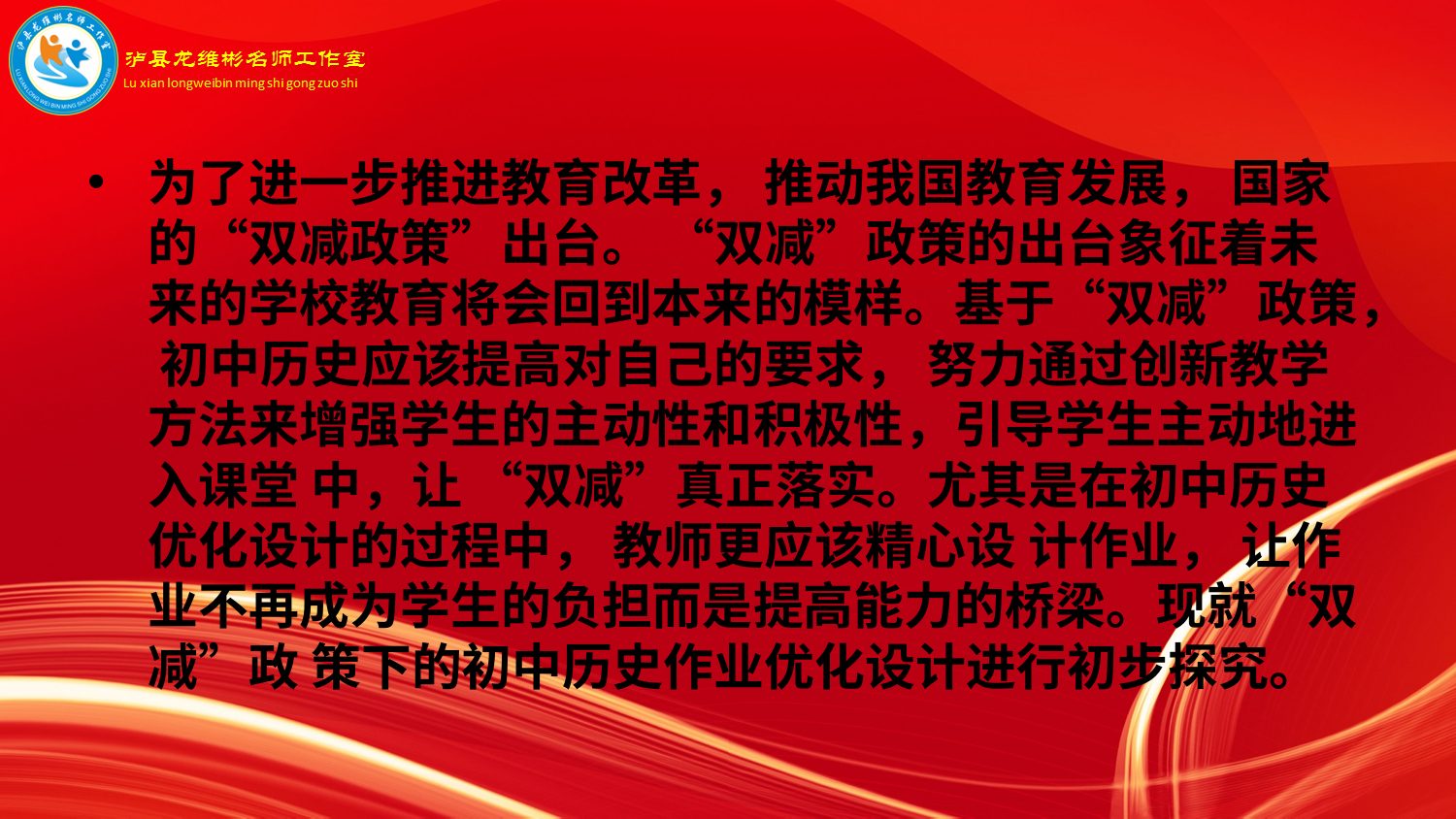

为了进一步推进教育改革， 推动我国教育发展， 国家的“双减政策”出台。 “双减”政策的出台象征着未来的学校教育将会回到本来的模样。基于“双减”政策， 初中历史应该提高对自己的要求， 努力通过创新教学方法来增强学生的主动性和积极性，引导学生主动地进入课堂 中，让 “双减”真正落实。尤其是在初中历史优化设计的过程中， 教师更应该精心设 计作业， 让作业不再成为学生的负担而是提高能力的桥梁。现就“双减”政 策下的初中历史作业优化设计进行初步探究。